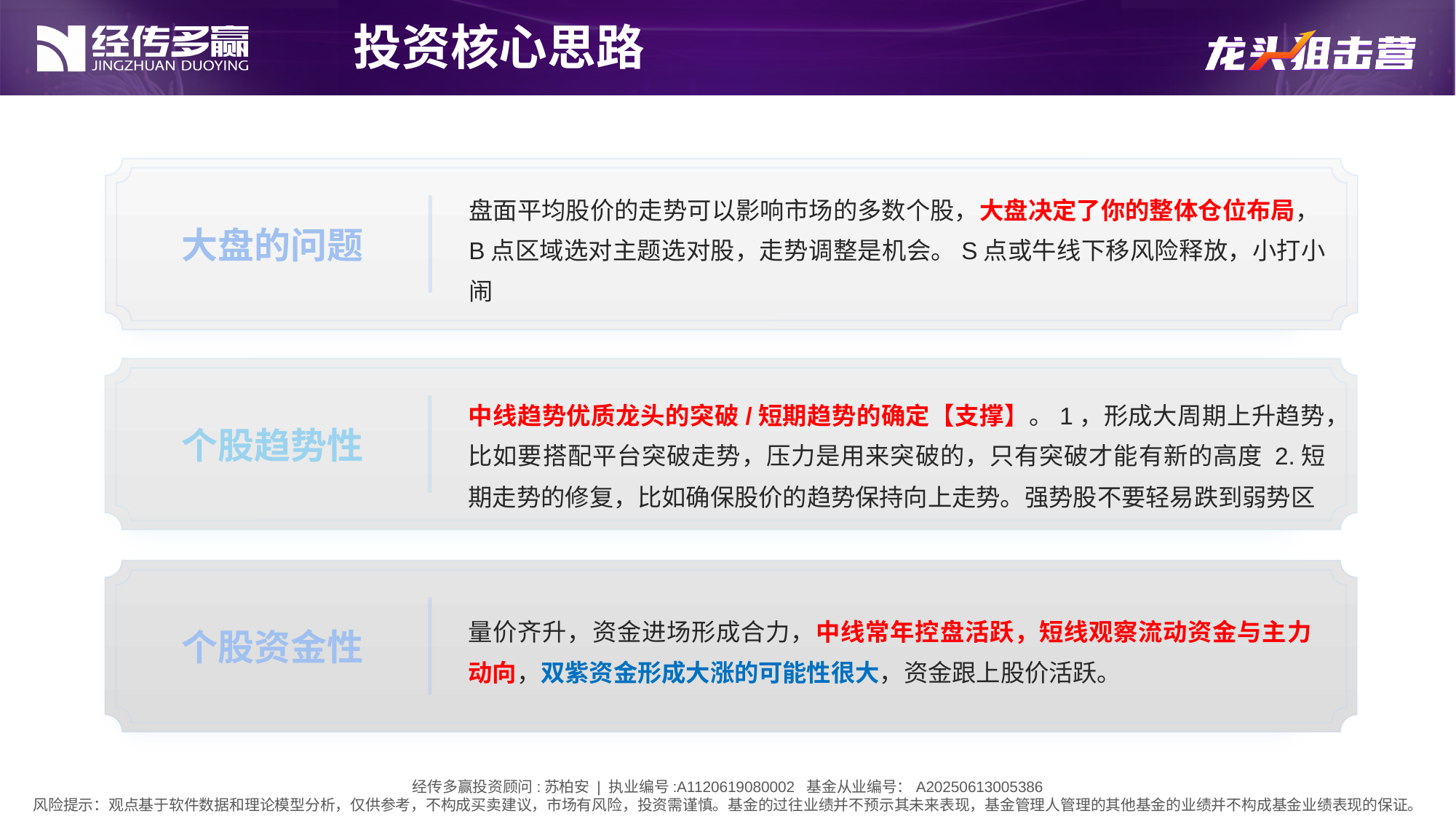

投资核心思路

盘面平均股价的走势可以影响市场的多数个股，大盘决定了你的整体仓位布局，B点区域选对主题选对股，走势调整是机会。S点或牛线下移风险释放，小打小闹
大盘的问题

中线趋势优质龙头的突破/短期趋势的确定【支撑】。1，形成大周期上升趋势，比如要搭配平台突破走势，压力是用来突破的，只有突破才能有新的高度 2.短期走势的修复，比如确保股价的趋势保持向上走势。强势股不要轻易跌到弱势区
个股趋势性

量价齐升，资金进场形成合力，中线常年控盘活跃，短线观察流动资金与主力动向，双紫资金形成大涨的可能性很大，资金跟上股价活跃。
个股资金性